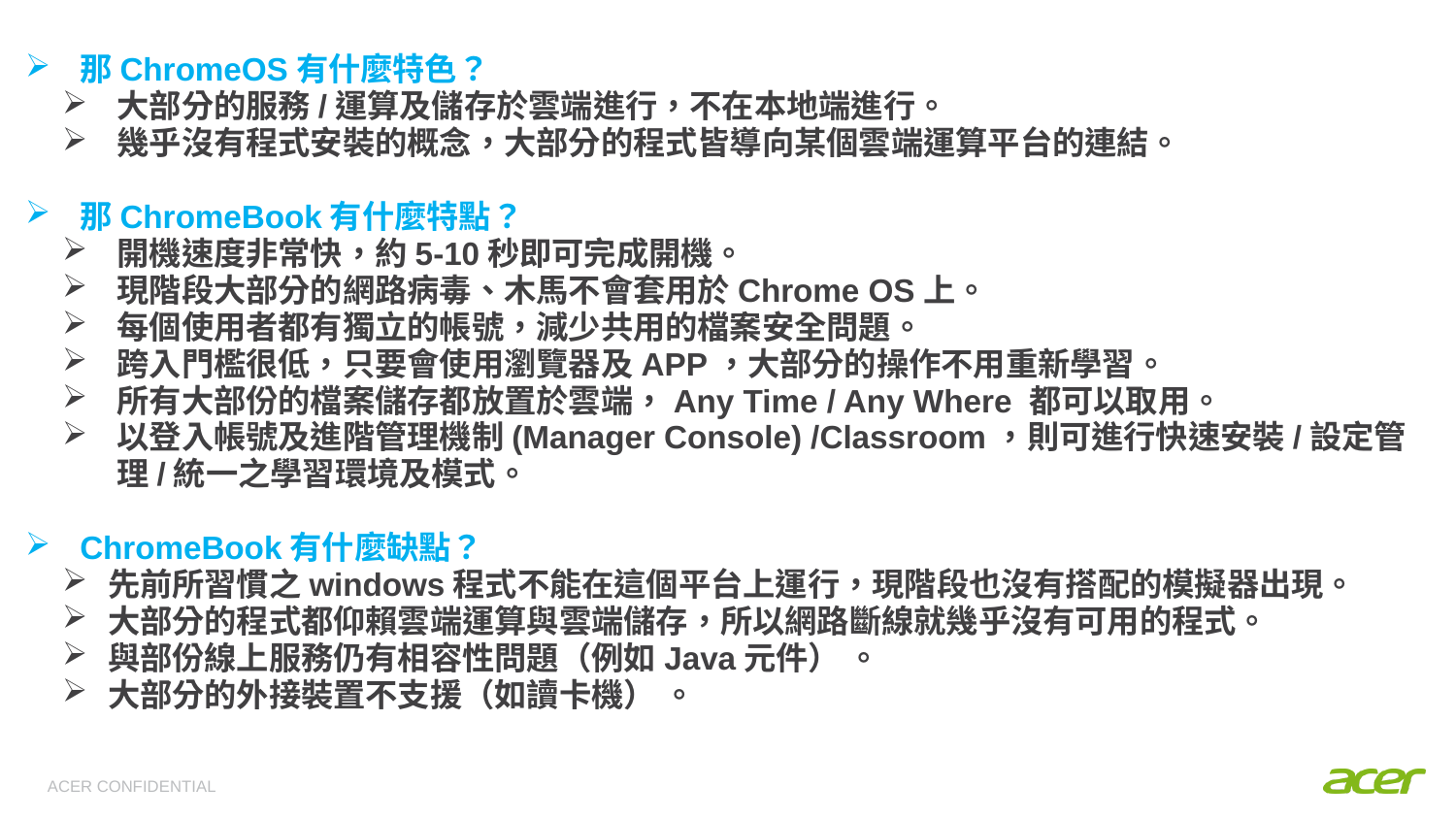

那ChromeOS有什麼特色？
大部分的服務/運算及儲存於雲端進行，不在本地端進行。
幾乎沒有程式安裝的概念，大部分的程式皆導向某個雲端運算平台的連結。

那ChromeBook有什麼特點？
開機速度非常快，約5-10秒即可完成開機。
現階段大部分的網路病毒、木馬不會套用於Chrome OS上。
每個使用者都有獨立的帳號，減少共用的檔案安全問題。
跨入門檻很低，只要會使用瀏覽器及APP，大部分的操作不用重新學習。
所有大部份的檔案儲存都放置於雲端，Any Time / Any Where 都可以取用。
以登入帳號及進階管理機制(Manager Console) /Classroom，則可進行快速安裝/設定管理/統一之學習環境及模式。

ChromeBook有什麼缺點？
先前所習慣之windows程式不能在這個平台上運行，現階段也沒有搭配的模擬器出現。
大部分的程式都仰賴雲端運算與雲端儲存，所以網路斷線就幾乎沒有可用的程式。
與部份線上服務仍有相容性問題（例如Java元件） 。
大部分的外接裝置不支援（如讀卡機） 。